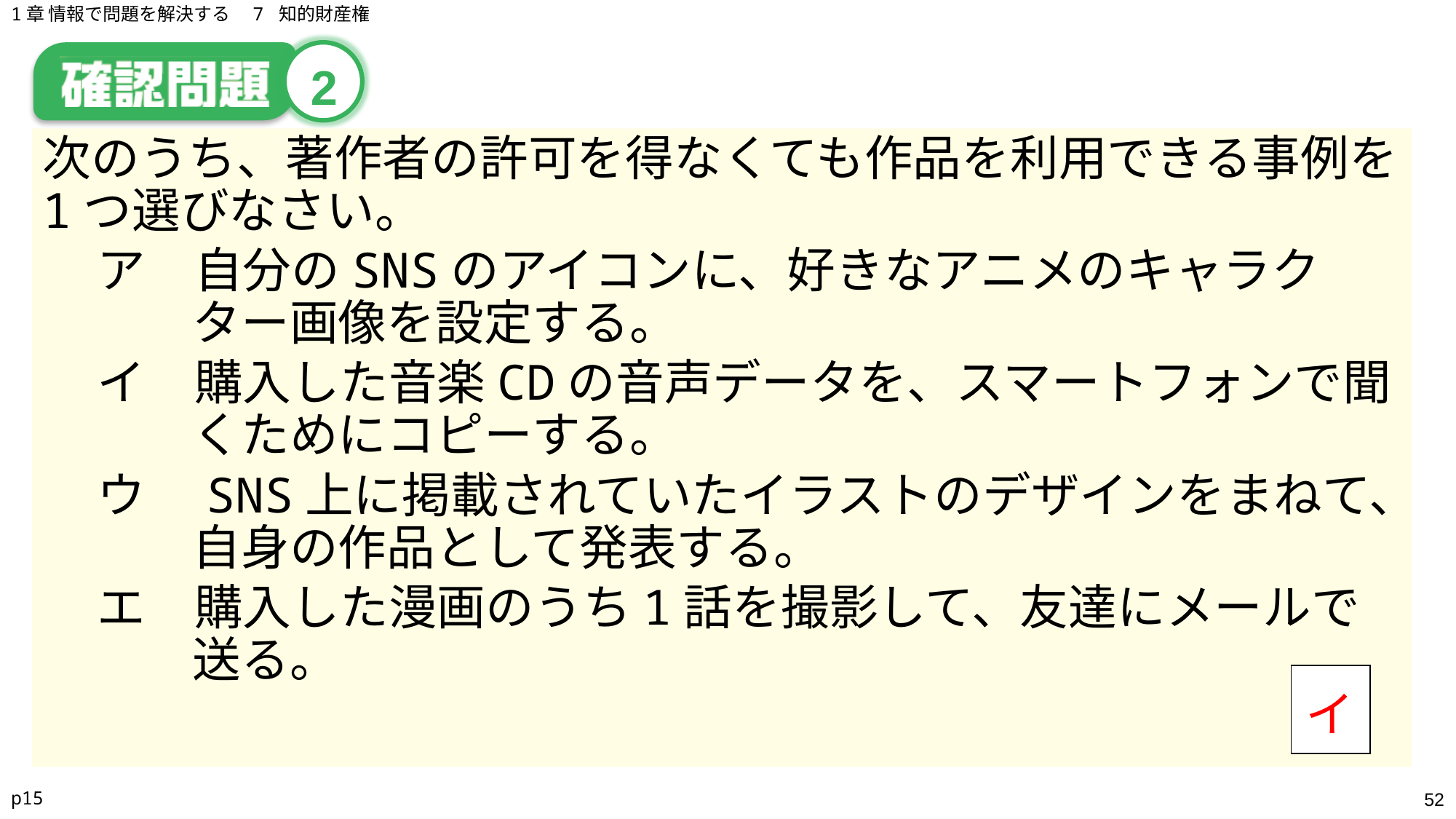

1章 情報で問題を解決する　7 知的財産権
# 2
次のうち、著作者の許可を得なくても作品を利用できる事例を1つ選びなさい。
ア　自分のSNSのアイコンに、好きなアニメのキャラクター画像を設定する。
イ　購入した音楽CDの音声データを、スマートフォンで聞くためにコピーする。
ウ　SNS上に掲載されていたイラストのデザインをまねて、自身の作品として発表する。
エ　購入した漫画のうち1話を撮影して、友達にメールで送る。
|  |
| --- |
イ
p15
52